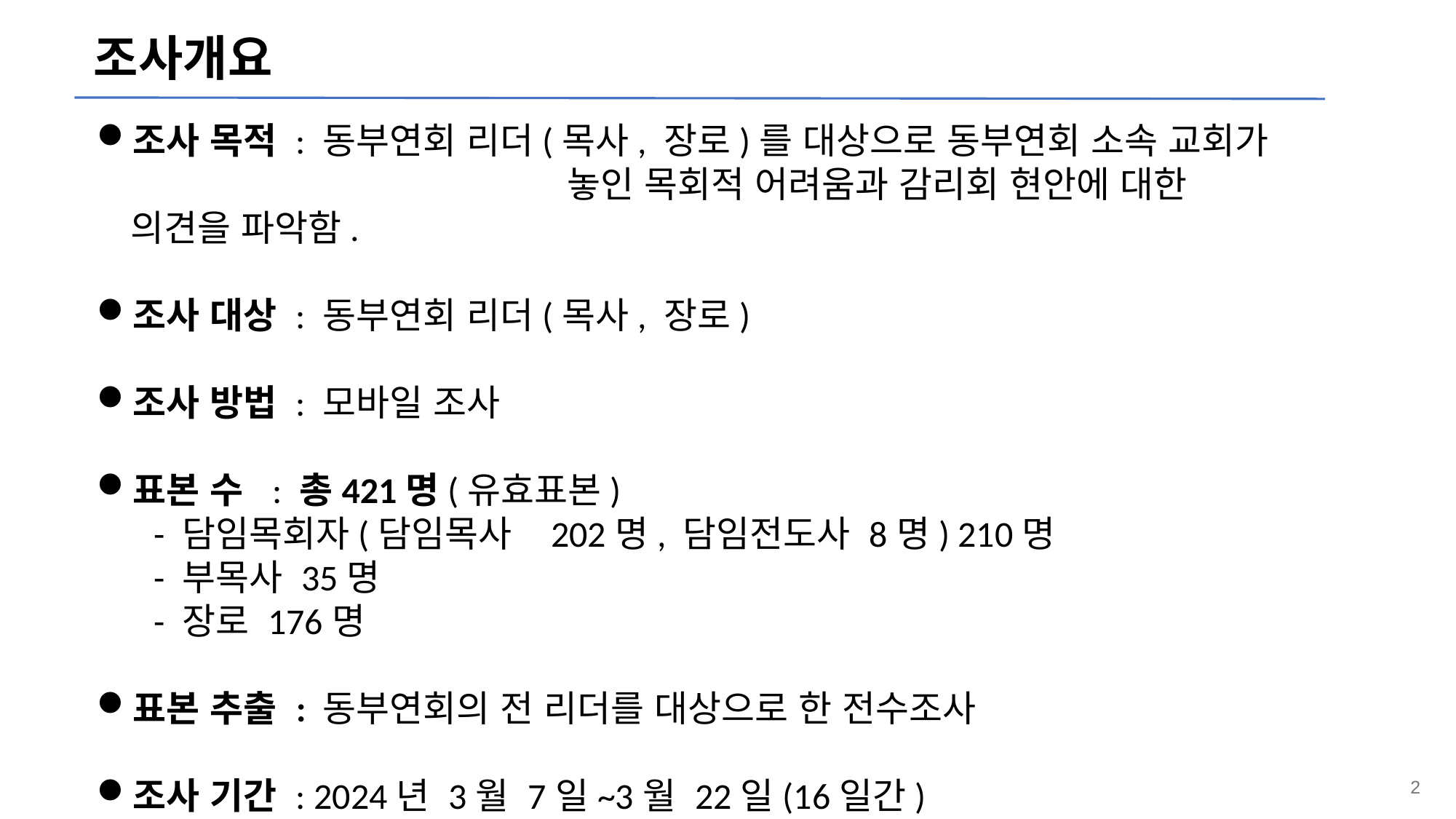

조사개요
조사 목적 : 동부연회 리더(목사, 장로)를 대상으로 동부연회 소속 교회가 				놓인 목회적 어려움과 감리회 현안에 대한 의견을 파악함.

조사 대상 : 동부연회 리더(목사, 장로)

조사 방법 : 모바일 조사

표본 수  : 총421명(유효표본)
       - 담임목회자(담임목사   202명, 담임전도사 8명) 210명
       - 부목사 35명
       - 장로 176명

표본 추출 : 동부연회의 전 리더를 대상으로 한 전수조사

조사 기간 : 2024년 3월 7일~3월 22일(16일간)